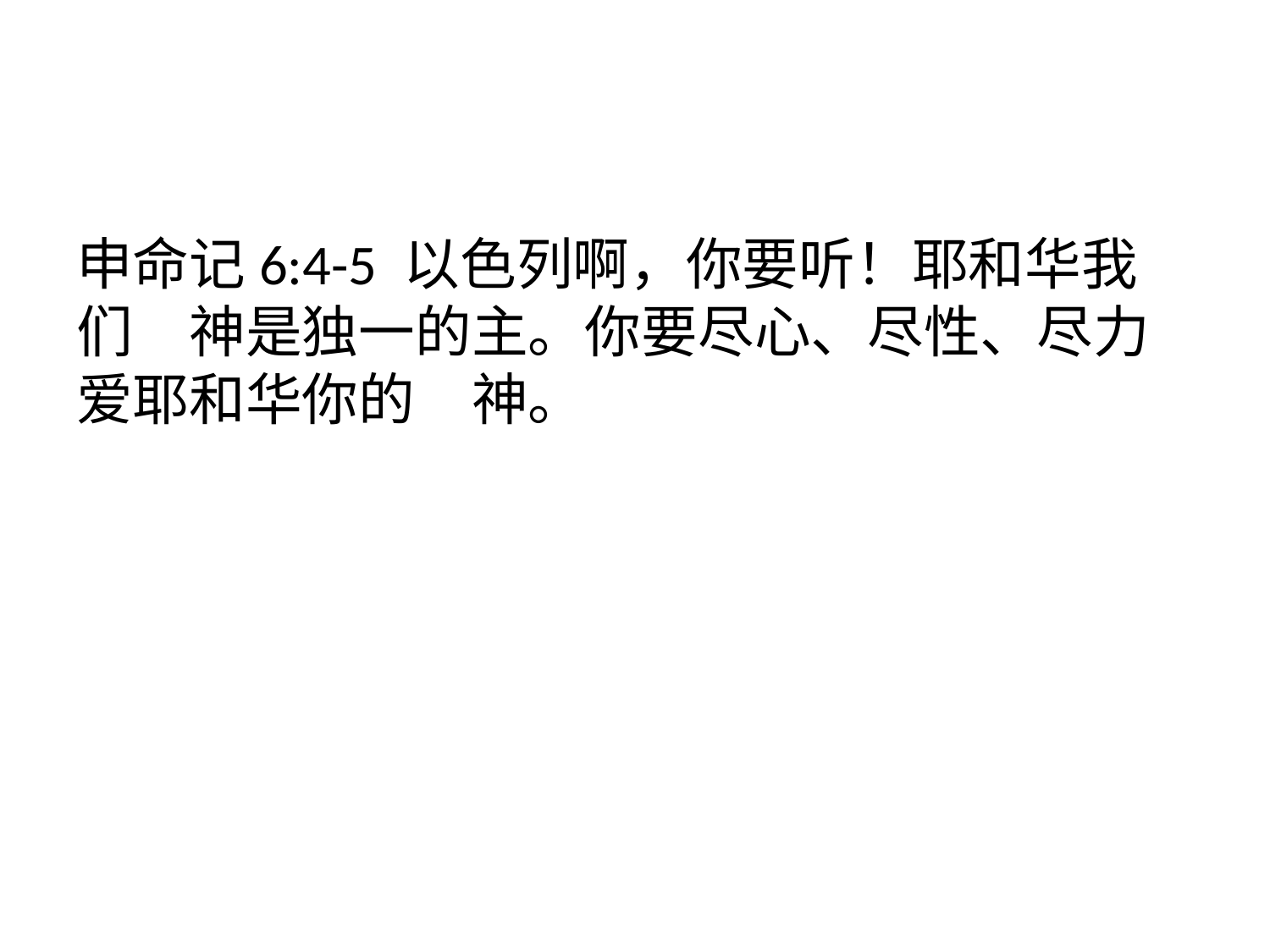

#
申命记6:4-5 以色列啊，你要听！耶和华我们　神是独一的主。你要尽心、尽性、尽力爱耶和华你的　神。